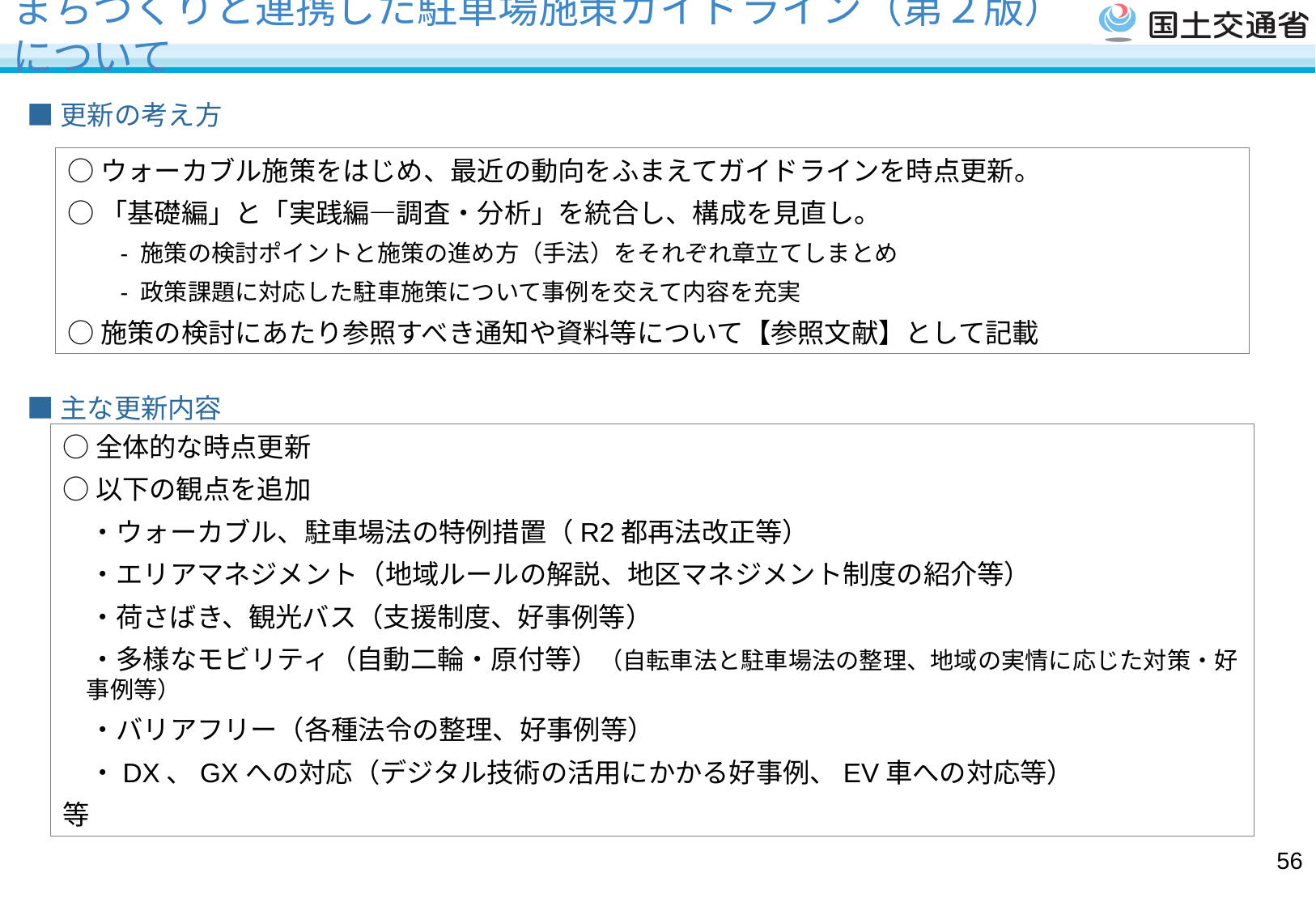

# まちづくりと連携した駐車場施策ガイドライン（第２版）について
P78　更新済み（R5.7）
■更新の考え方
○ウォーカブル施策をはじめ、最近の動向をふまえてガイドラインを時点更新。
○「基礎編」と「実践編―調査・分析」を統合し、構成を見直し。
　　- 施策の検討ポイントと施策の進め方（手法）をそれぞれ章立てしまとめ
　　- 政策課題に対応した駐車施策について事例を交えて内容を充実
○施策の検討にあたり参照すべき通知や資料等について【参照文献】として記載
■主な更新内容
○全体的な時点更新
○以下の観点を追加
　・ウォーカブル、駐車場法の特例措置（R2都再法改正等）
　・エリアマネジメント（地域ルールの解説、地区マネジメント制度の紹介等）
　・荷さばき、観光バス（支援制度、好事例等）
　・多様なモビリティ（自動二輪・原付等）（自転車法と駐車場法の整理、地域の実情に応じた対策・好事例等）
　・バリアフリー（各種法令の整理、好事例等）
　・DX、GXへの対応（デジタル技術の活用にかかる好事例、EV車への対応等）
等
56